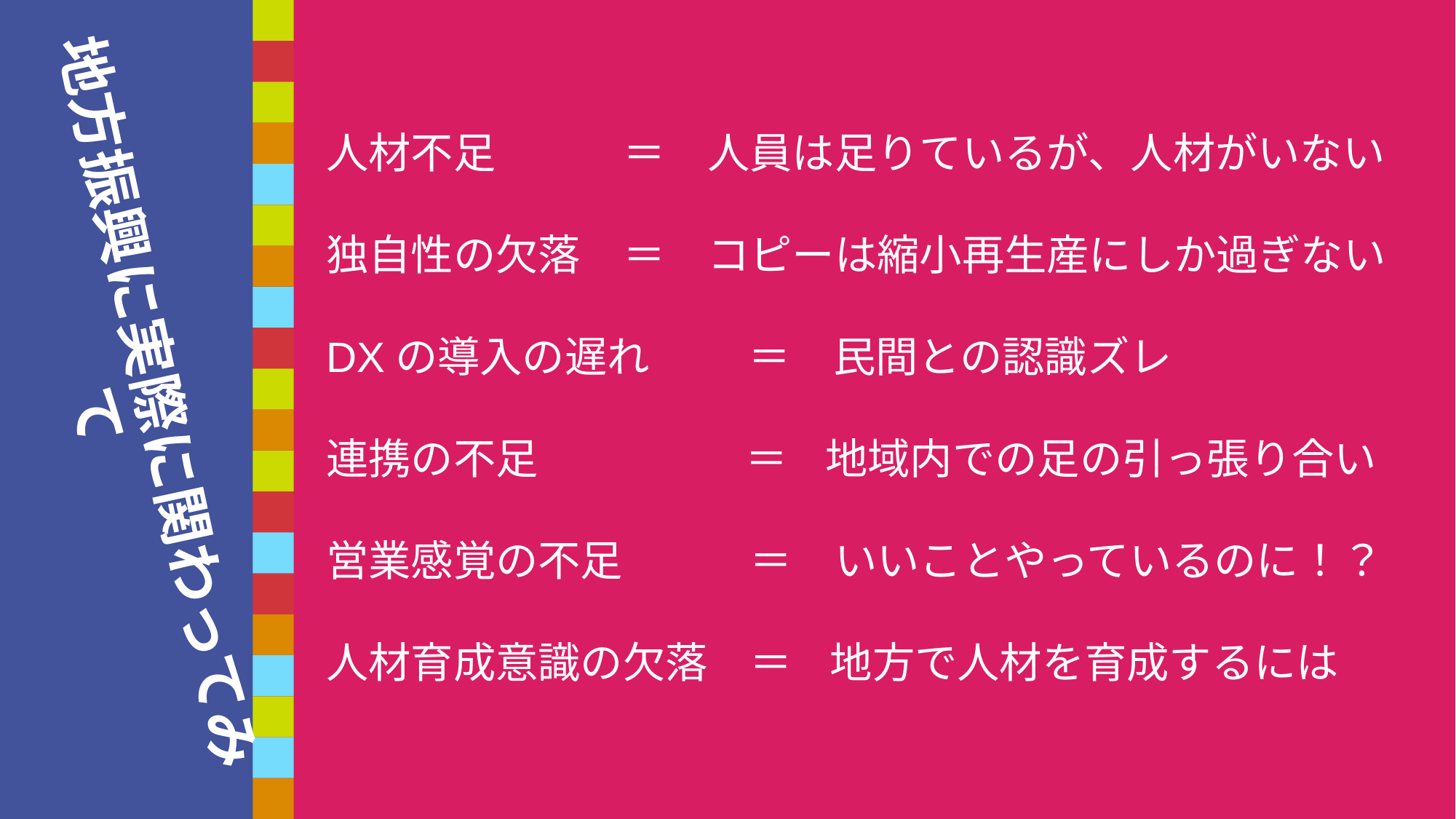

人材不足　　　＝　人員は足りているが、人材がいない

独自性の欠落　＝　コピーは縮小再生産にしか過ぎない

DXの導入の遅れ　      ＝　民間との認識ズレ

連携の不足　　　　    ＝    地域内での足の引っ張り合い

営業感覚の不足　　　＝　いいことやっているのに！？

人材育成意識の欠落　＝    地方で人材を育成するには
# 地方振興に実際に関わってみて